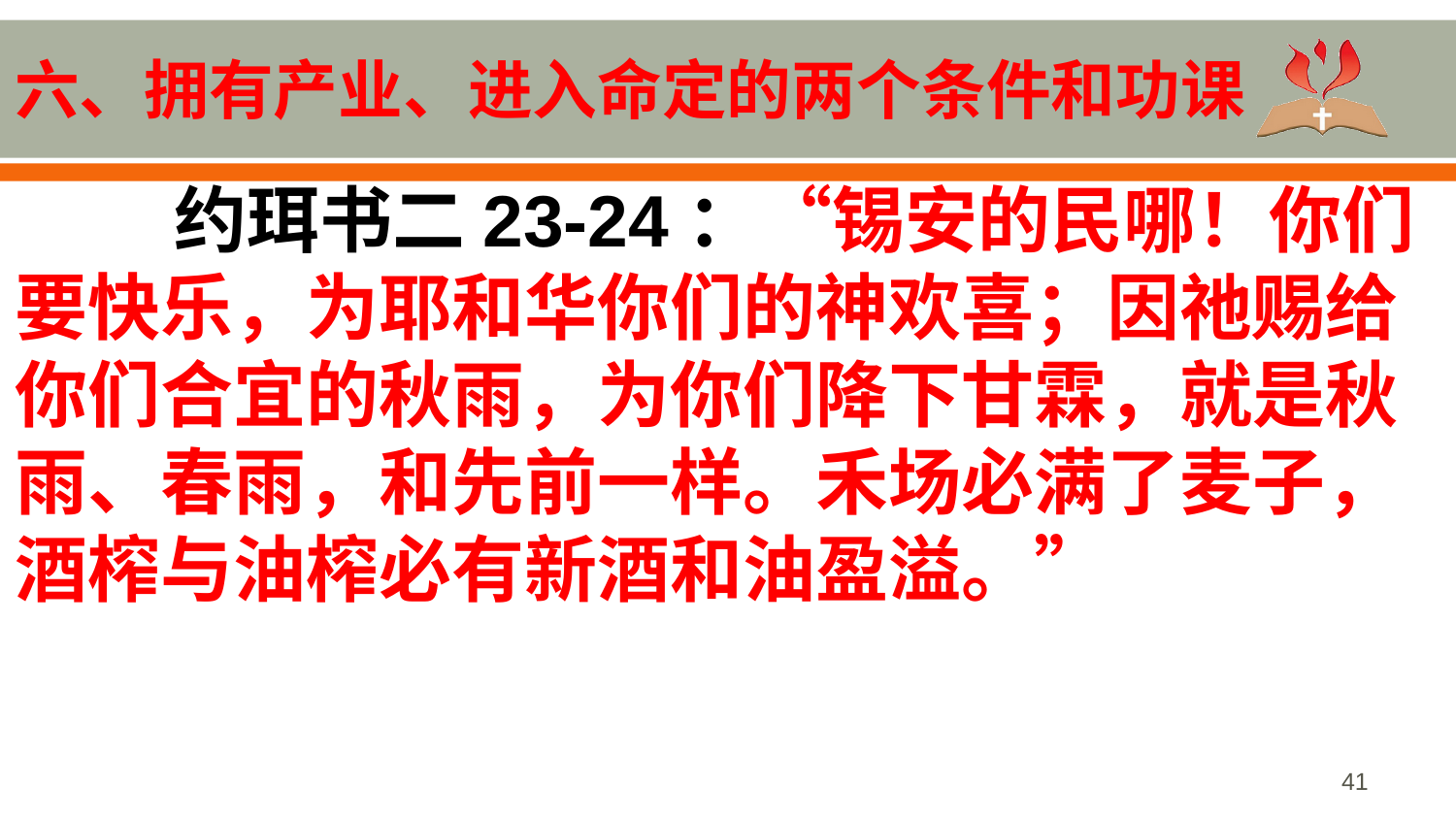

# 六、拥有产业、进入命定的两个条件和功课
  约珥书二23-24：“锡安的民哪！你们要快乐，为耶和华你们的神欢喜；因祂赐给你们合宜的秋雨，为你们降下甘霖，就是秋雨、春雨，和先前一样。禾场必满了麦子，酒榨与油榨必有新酒和油盈溢。”

41